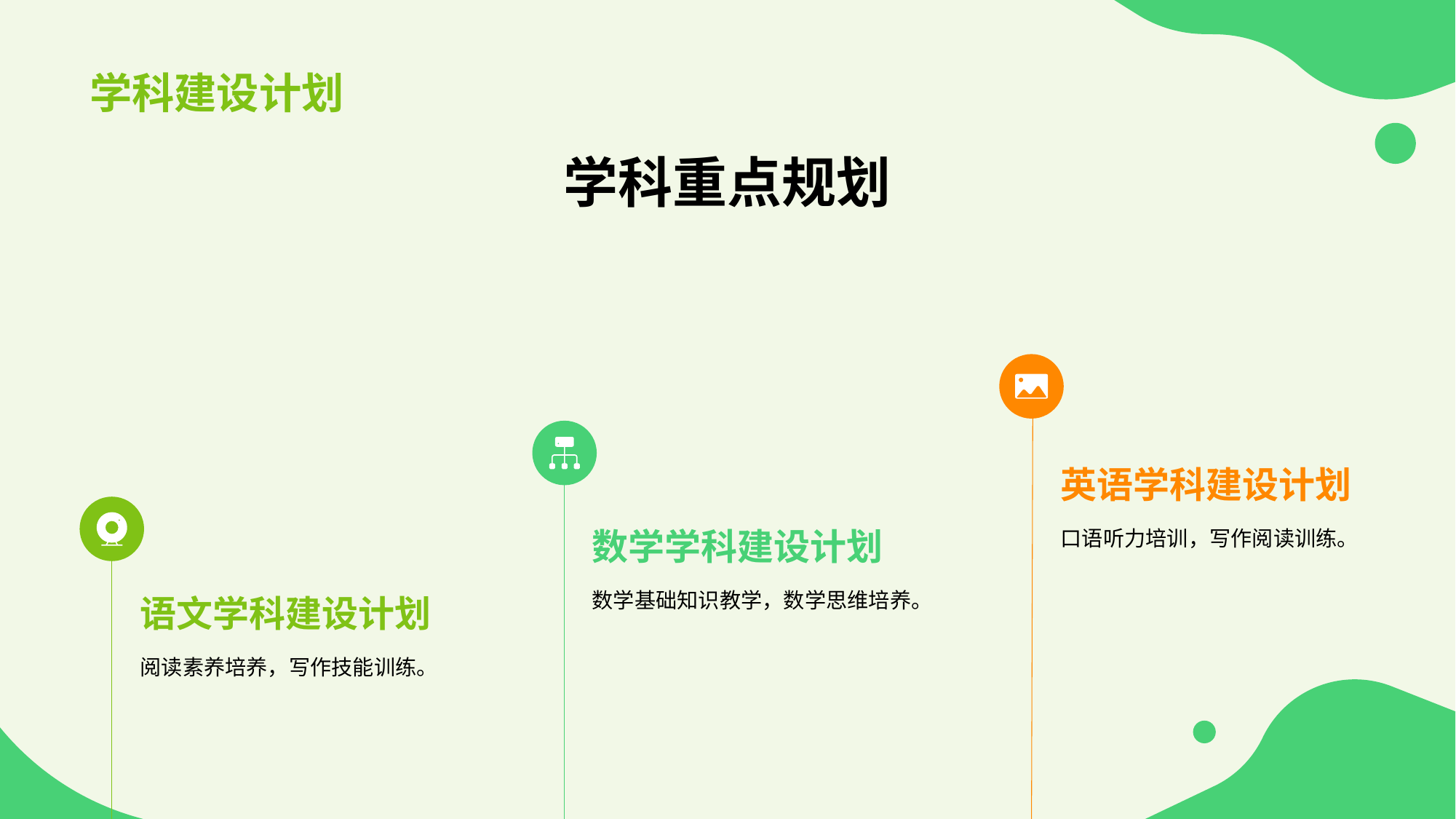

# 学科建设计划
学科重点规划

英语学科建设计划
口语听力培训，写作阅读训练。

数学学科建设计划
数学基础知识教学，数学思维培养。

语文学科建设计划
阅读素养培养，写作技能训练。